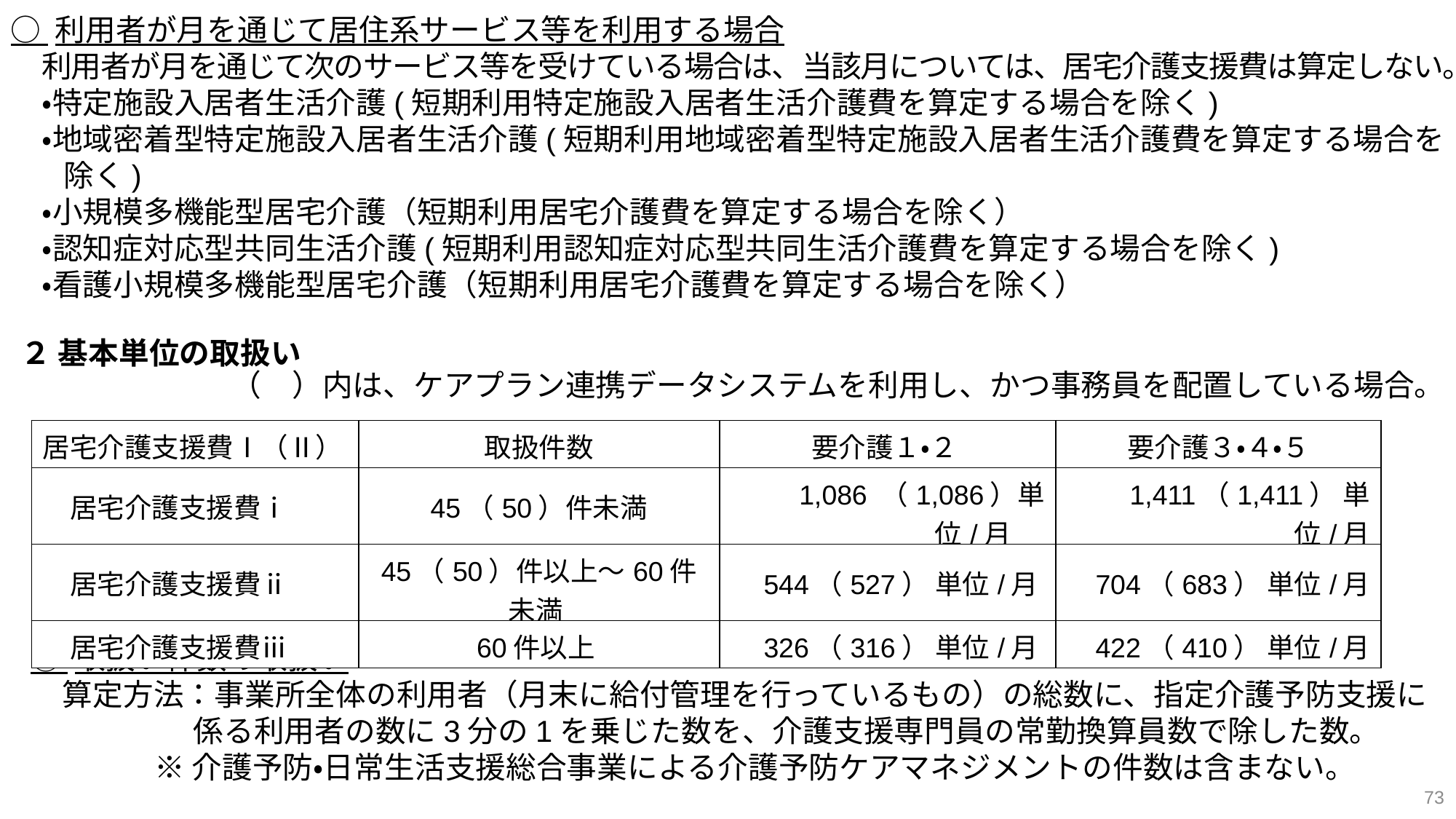

○ 利用者が月を通じて居住系サービス等を利用する場合
利用者が月を通じて次のサービス等を受けている場合は、当該月については、居宅介護支援費は算定しない。
・特定施設入居者生活介護(短期利用特定施設入居者生活介護費を算定する場合を除く)
・地域密着型特定施設入居者生活介護(短期利用地域密着型特定施設入居者生活介護費を算定する場合を除く)
・小規模多機能型居宅介護（短期利用居宅介護費を算定する場合を除く）
・認知症対応型共同生活介護(短期利用認知症対応型共同生活介護費を算定する場合を除く)
・看護小規模多機能型居宅介護（短期利用居宅介護費を算定する場合を除く）

２ 基本単位の取扱い
（　）内は、ケアプラン連携データシステムを利用し、かつ事務員を配置している場合。

① 取扱い件数の取扱い
　算定方法：事業所全体の利用者（月末に給付管理を行っているもの）の総数に、指定介護予防支援に係る利用者の数に3分の1を乗じた数を、介護支援専門員の常勤換算員数で除した数。
　　　※ 介護予防・日常生活支援総合事業による介護予防ケアマネジメントの件数は含まない。
| 居宅介護支援費Ⅰ（Ⅱ） | 取扱件数 | 要介護１・２ | 要介護３・４・５ |
| --- | --- | --- | --- |
| 居宅介護支援費ⅰ | 45（50）件未満 | 1,086 （1,086）単位/月 | 1,411（1,411） 単位/月 |
| 居宅介護支援費ⅱ | 45（50）件以上～60件未満 | 544（527） 単位/月 | 704（683） 単位/月 |
| 居宅介護支援費ⅲ | 60件以上 | 326（316） 単位/月 | 422（410） 単位/月 |
73